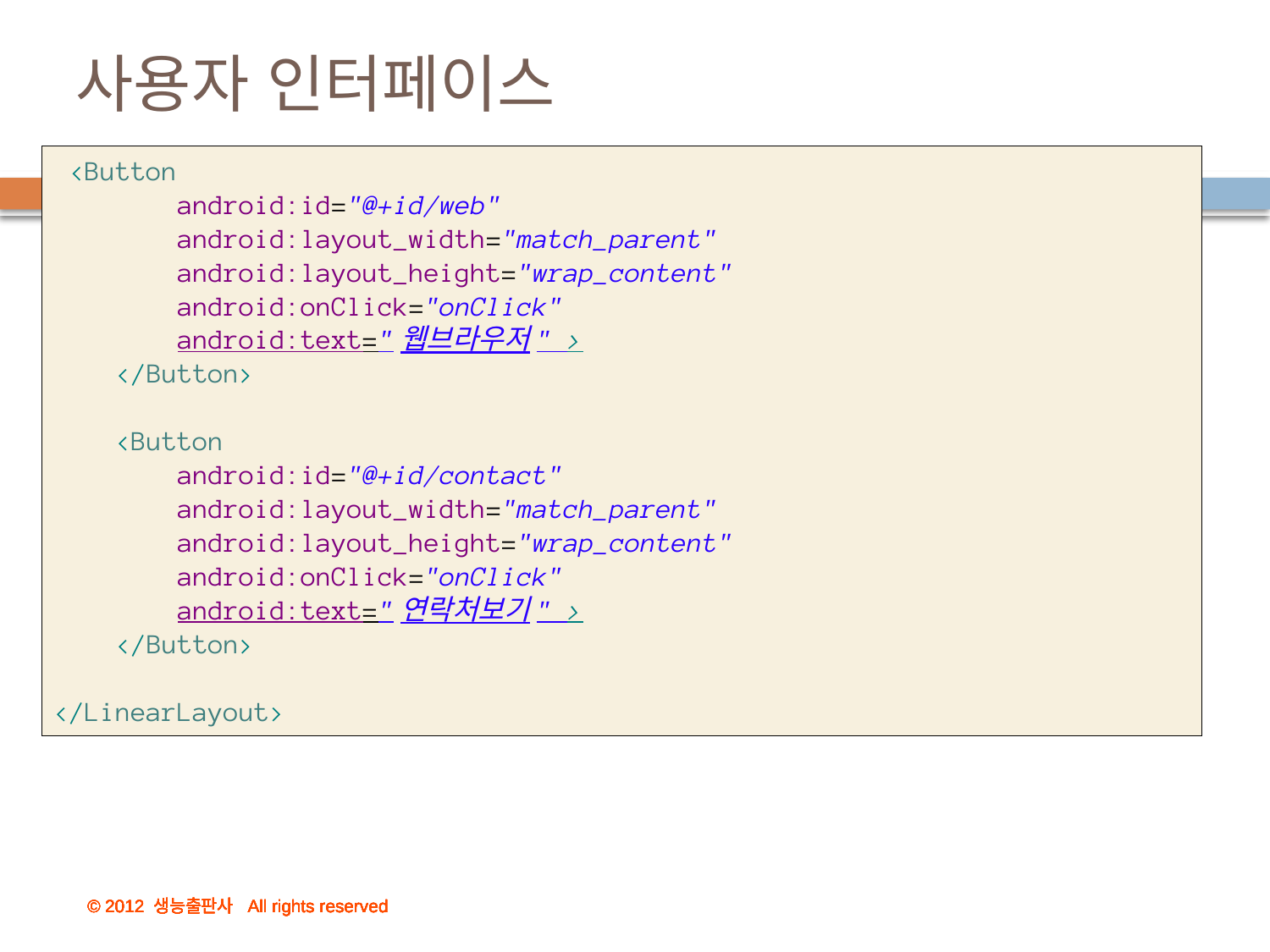

# 사용자 인터페이스
 <Button
        android:id="@+id/web"
        android:layout_width="match_parent"
        android:layout_height="wrap_content"
        android:onClick="onClick"
        android:text="웹브라우저" >
    </Button>

    <Button
        android:id="@+id/contact"
        android:layout_width="match_parent"
        android:layout_height="wrap_content"
        android:onClick="onClick"
        android:text="연락처보기" >
    </Button>

</LinearLayout>